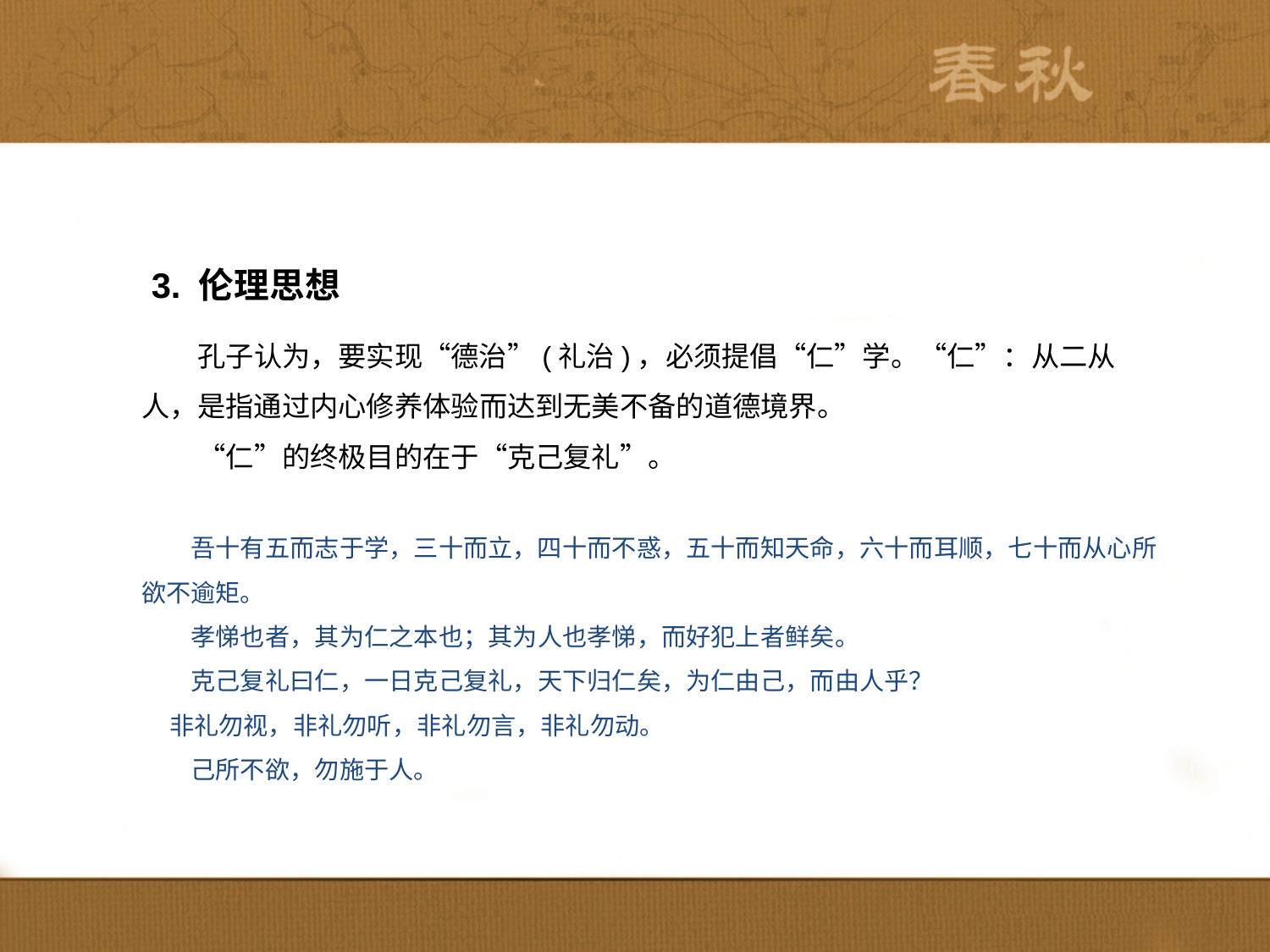

3. 伦理思想
　　孔子认为，要实现“德治”(礼治)，必须提倡“仁”学。“仁”：从二从人，是指通过内心修养体验而达到无美不备的道德境界。
　　“仁”的终极目的在于“克己复礼”。

　　吾十有五而志于学，三十而立，四十而不惑，五十而知天命，六十而耳顺，七十而从心所欲不逾矩。
　　孝悌也者，其为仁之本也；其为人也孝悌，而好犯上者鲜矣。
　　克己复礼曰仁，一日克己复礼，天下归仁矣，为仁由己，而由人乎？
    非礼勿视，非礼勿听，非礼勿言，非礼勿动。
　　己所不欲，勿施于人。